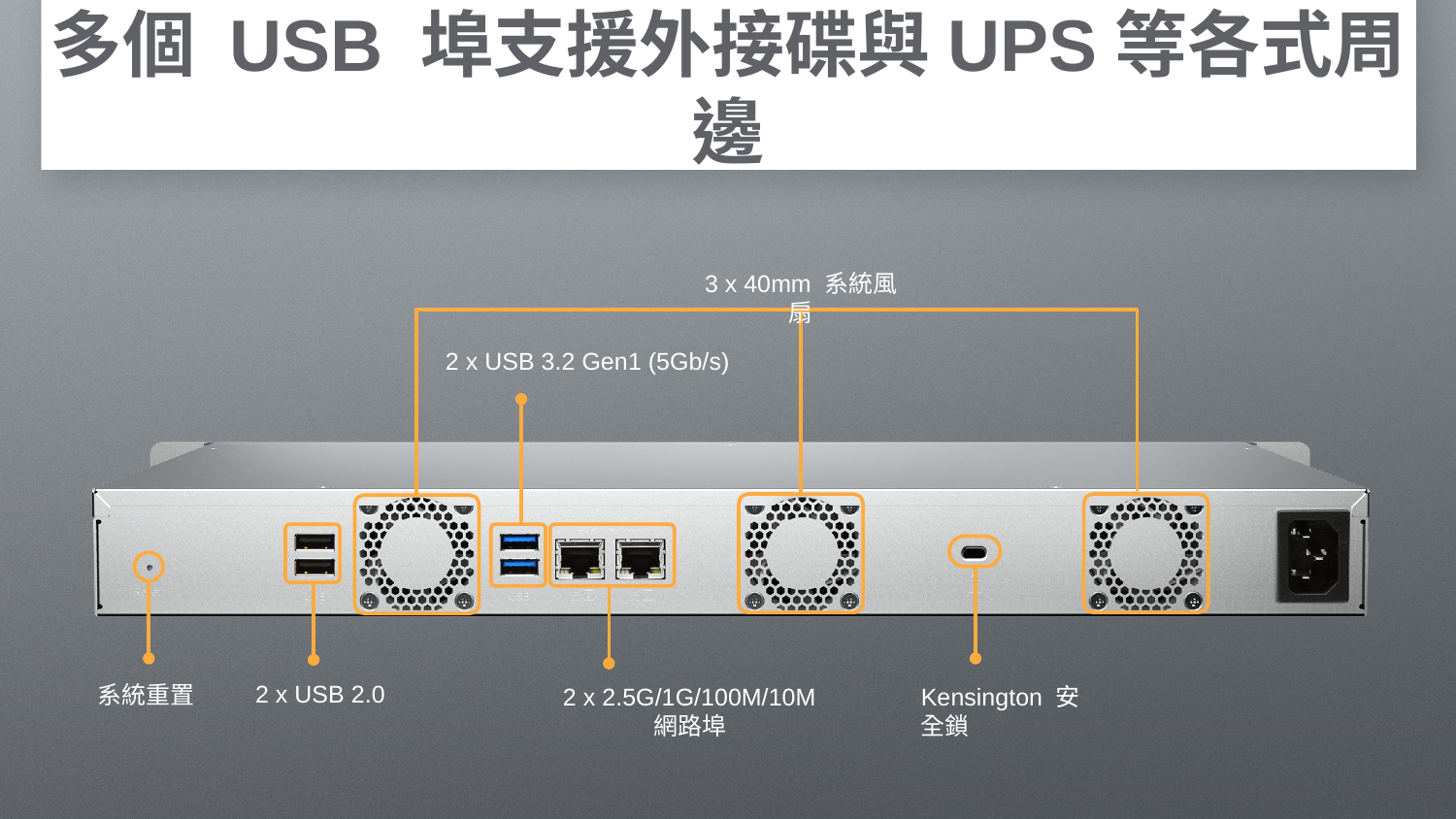

OK
多個 USB 埠支援外接碟與UPS等各式周邊
3 x 40mm 系統風扇

2 x USB 3.2 Gen1 (5Gb/s)

2 x USB 2.0
系統重置
2 x 2.5G/1G/100M/10M
網路埠
Kensington 安全鎖